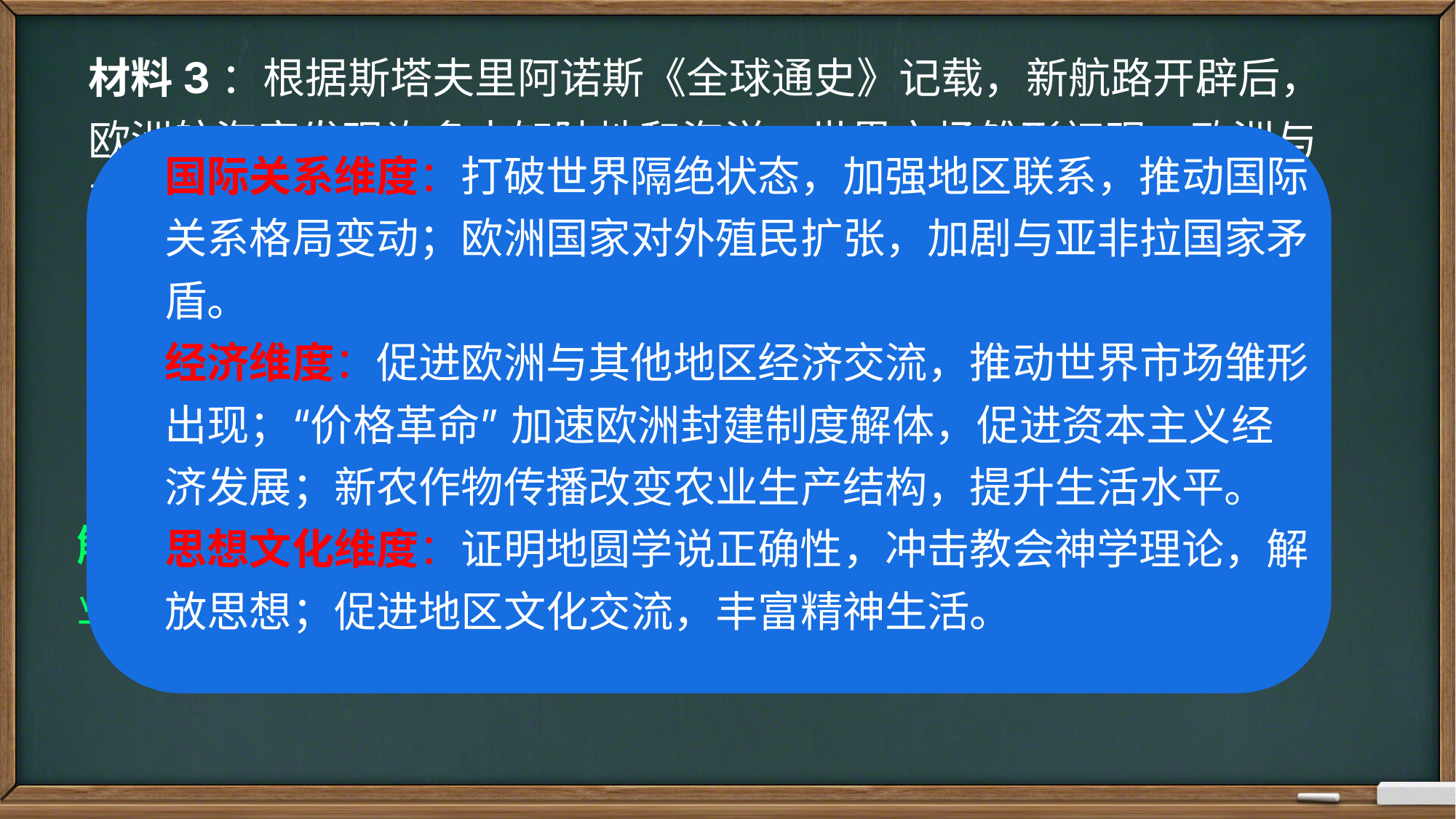

材料3：根据斯塔夫里阿诺斯《全球通史》记载，新航路开辟后，欧洲航海家发现许多未知陆地和海洋，世界市场雏形初现。欧洲与亚非美之间贸易频繁，大量金银流入欧洲引发 “价格革命”。原产美洲的玉米、马铃薯等农作物传入欧亚非，改变了人们饮食和农业生产结构。
问题：根据材料并结合所学知识，分析新航路开辟在国际关系、经济、思想文化方面的影响。

国际关系维度：打破世界隔绝状态，加强地区联系，推动国际关系格局变动；欧洲国家对外殖民扩张，加剧与亚非拉国家矛盾。
经济维度：促进欧洲与其他地区经济交流，推动世界市场雏形出现；“价格革命” 加速欧洲封建制度解体，促进资本主义经济发展；新农作物传播改变农业生产结构，提升生活水平。
思想文化维度：证明地圆学说正确性，冲击教会神学理论，解放思想；促进地区文化交流，丰富精神生活。
解析：国际关系关注世界格局与国家关系；经济从贸易、市场、农业等角度分析；思想文化思考对认知和文化交流的作用。